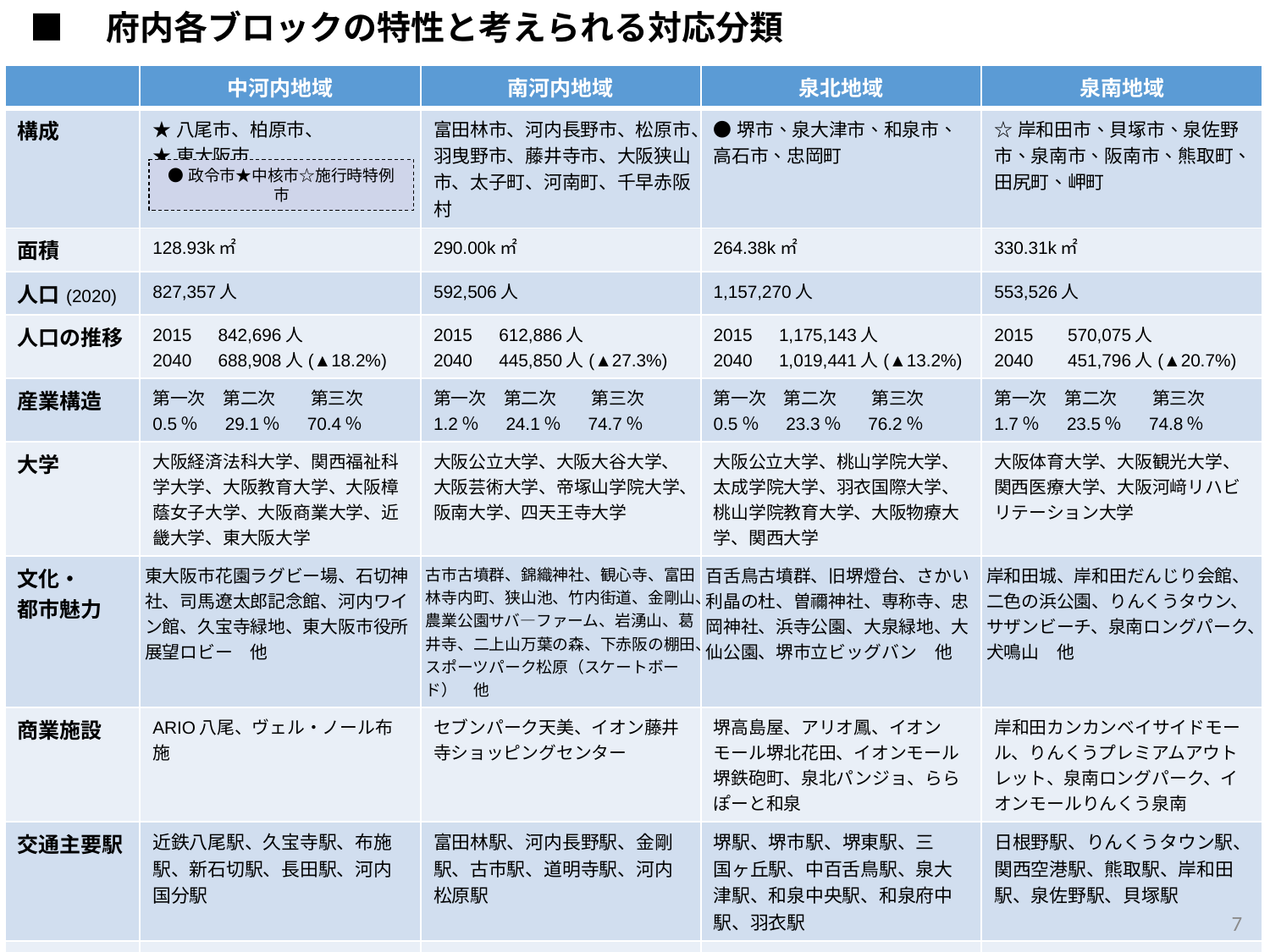

■　府内各ブロックの特性と考えられる対応分類
|  | 中河内地域 | 南河内地域 | 泉北地域 | 泉南地域 |
| --- | --- | --- | --- | --- |
| 構成 | ★八尾市、柏原市、 ★東大阪市 | 富田林市、河内長野市、松原市、羽曳野市、藤井寺市、大阪狭山市、太子町、河南町、千早赤阪村 | ●堺市、泉大津市、和泉市、高石市、忠岡町 | ☆岸和田市、貝塚市、泉佐野市、泉南市、阪南市、熊取町、田尻町、岬町 |
| 面積 | 128.93k㎡ | 290.00k㎡ | 264.38k㎡ | 330.31k㎡ |
| 人口(2020) | 827,357人 | 592,506人 | 1,157,270人 | 553,526人 |
| 人口の推移 | 2015　842,696人 2040　688,908人(▲18.2%) | 2015　612,886人 2040　445,850人(▲27.3%) | 2015　1,175,143人 2040　1,019,441人(▲13.2%) | 2015　 570,075人 2040　 451,796人(▲20.7%) |
| 産業構造 | 第一次　第二次　　第三次 0.5％　 29.1％　 70.4％ | 第一次　第二次　　第三次 1.2％　 24.1％　 74.7％ | 第一次　第二次　　第三次 0.5％　 23.3％　 76.2％ | 第一次　第二次　　第三次 1.7％　 23.5％　 74.8％ |
| 大学 | 大阪経済法科大学、関西福祉科学大学、大阪教育大学、大阪樟蔭女子大学、大阪商業大学、近畿大学、東大阪大学 | 大阪公立大学、大阪大谷大学、大阪芸術大学、帝塚山学院大学、阪南大学、四天王寺大学 | 大阪公立大学、桃山学院大学、太成学院大学、羽衣国際大学、桃山学院教育大学、大阪物療大学、関西大学 | 大阪体育大学、大阪観光大学、関西医療大学、大阪河﨑リハビリテーション大学 |
| 文化・ 都市魅力 | 東大阪市花園ラグビー場、石切神社、司馬遼太郎記念館、河内ワイン館、久宝寺緑地、東大阪市役所展望ロビー　他 | 古市古墳群、錦織神社、観心寺、富田林寺内町、狭山池、竹内街道、金剛山、農業公園サバ―ファーム、岩湧山、葛井寺、二上山万葉の森、下赤阪の棚田、スポーツパーク松原（スケートボード）　他 | 百舌鳥古墳群、旧堺燈台、さかい利晶の杜、曽禰神社、専称寺、忠岡神社、浜寺公園、大泉緑地、大仙公園、堺市立ビッグバン　他 | 岸和田城、岸和田だんじり会館、二色の浜公園、りんくうタウン、サザンビーチ、泉南ロングパーク、犬鳴山　他 |
| 商業施設 | ARIO八尾、ヴェル・ノール布施 | セブンパーク天美、イオン藤井寺ショッピングセンター | 堺高島屋、アリオ鳳、イオンモール堺北花田、イオンモール堺鉄砲町、泉北パンジョ、ららぽーと和泉 | 岸和田カンカンベイサイドモール、りんくうプレミアムアウトレット、泉南ロングパーク、イオンモールりんくう泉南 |
| 交通主要駅 | 近鉄八尾駅、久宝寺駅、布施駅、新石切駅、長田駅、河内国分駅 | 富田林駅、河内長野駅、金剛駅、古市駅、道明寺駅、河内松原駅 | 堺駅、堺市駅、堺東駅、三国ヶ丘駅、中百舌鳥駅、泉大津駅、和泉中央駅、和泉府中駅、羽衣駅 | 日根野駅、りんくうタウン駅、関西空港駅、熊取駅、岸和田駅、泉佐野駅、貝塚駅 |
| 域内の 人の動き | 大阪市との人流は、通勤・休日とも強め 通勤では、柏原市から大阪市への人流の動きは比較的小さいが、東大阪市・八尾市は大きい。 休日では、全体的に大阪市への人流の動きが大きい。 | 大阪市との人流は、通勤・休日とも強め 通勤では、町村部は相対的に大阪市への人流の動きが市に比べて小さい。 休日では、大阪市への人流の動きとともに堺市への人流の動きも一定みられる。 | 大阪市との人流は、通勤・休日とも強め 通勤では、堺市から大阪市への人流の動きは大きいが、高石市・泉大津市は中位程度。和泉市・忠岡町は相対的に小さい（地域内での比較）。 休日では、高石市・泉大津市・和泉市では大阪市より堺市への人流が顕著にみられる市もある。 | 大阪市との人流は、通勤・休日とも弱め 通勤では、全体的に他の地域に比べ大阪市への人流の動きは小さい。 休日では、岸和田市で大阪市への人流の動きが一定高まるが、他は相対的に小さい。また、堺市への人流の動きも一定みられる。岬町では隣接の和歌山市への人流も一定みられる。 |
●政令市★中核市☆施行時特例市
7